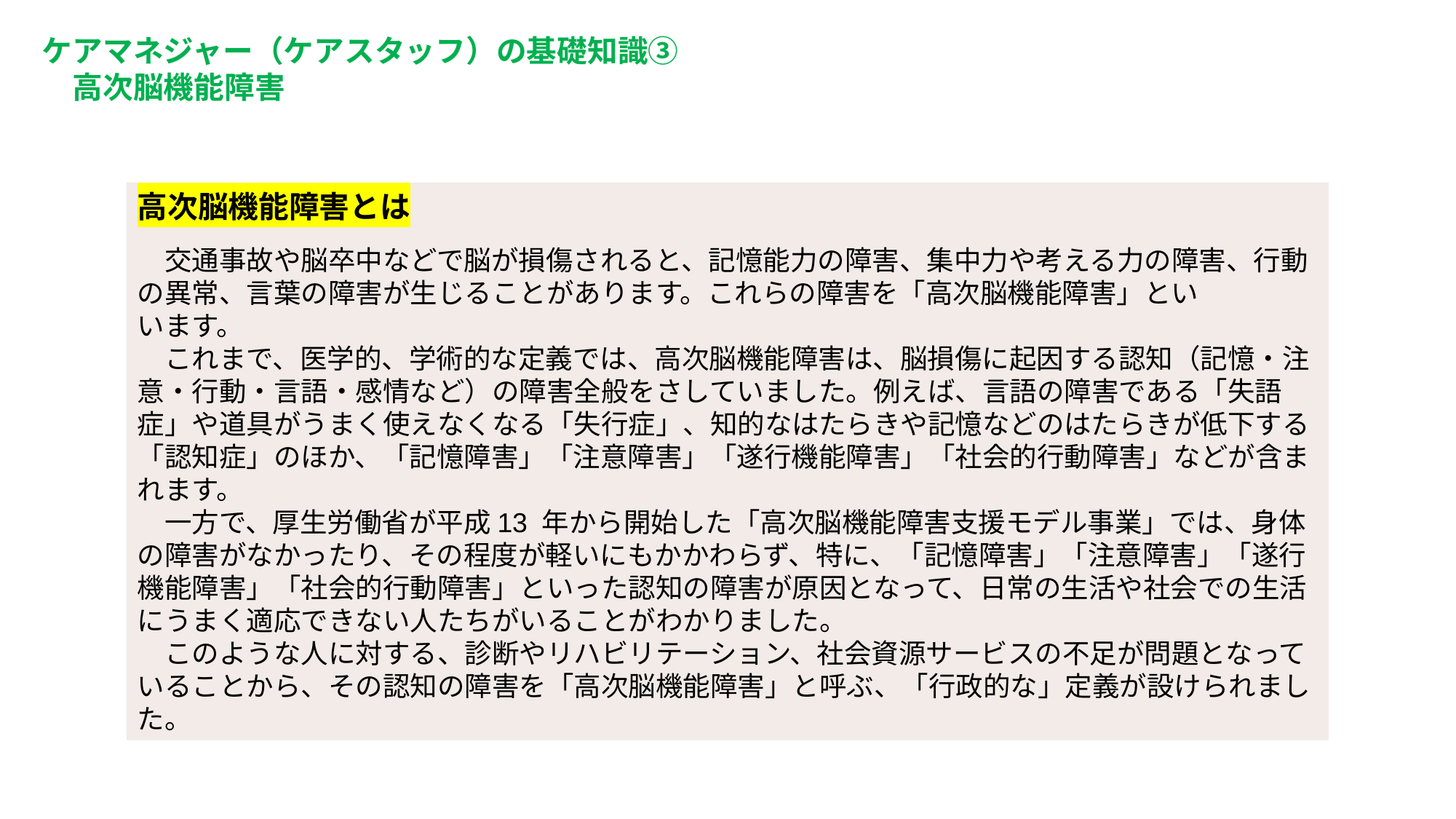

ケアマネジャー（ケアスタッフ）の基礎知識③
　高次脳機能障害
高次脳機能障害とは

　交通事故や脳卒中などで脳が損傷されると、記憶能力の障害、集中力や考える力の障害、行動の異常、言葉の障害が生じることがあります。これらの障害を「高次脳機能障害」とい
います。
　これまで、医学的、学術的な定義では、高次脳機能障害は、脳損傷に起因する認知（記憶・注意・行動・言語・感情など）の障害全般をさしていました。例えば、言語の障害である「失語症」や道具がうまく使えなくなる「失行症」、知的なはたらきや記憶などのはたらきが低下する「認知症」のほか、「記憶障害」「注意障害」「遂行機能障害」「社会的行動障害」などが含まれます。
　一方で、厚生労働省が平成13 年から開始した「高次脳機能障害支援モデル事業」では、身体の障害がなかったり、その程度が軽いにもかかわらず、特に、「記憶障害」「注意障害」「遂行機能障害」「社会的行動障害」といった認知の障害が原因となって、日常の生活や社会での生活にうまく適応できない人たちがいることがわかりました。
　このような人に対する、診断やリハビリテーション、社会資源サービスの不足が問題となっていることから、その認知の障害を「高次脳機能障害」と呼ぶ、「行政的な」定義が設けられました。